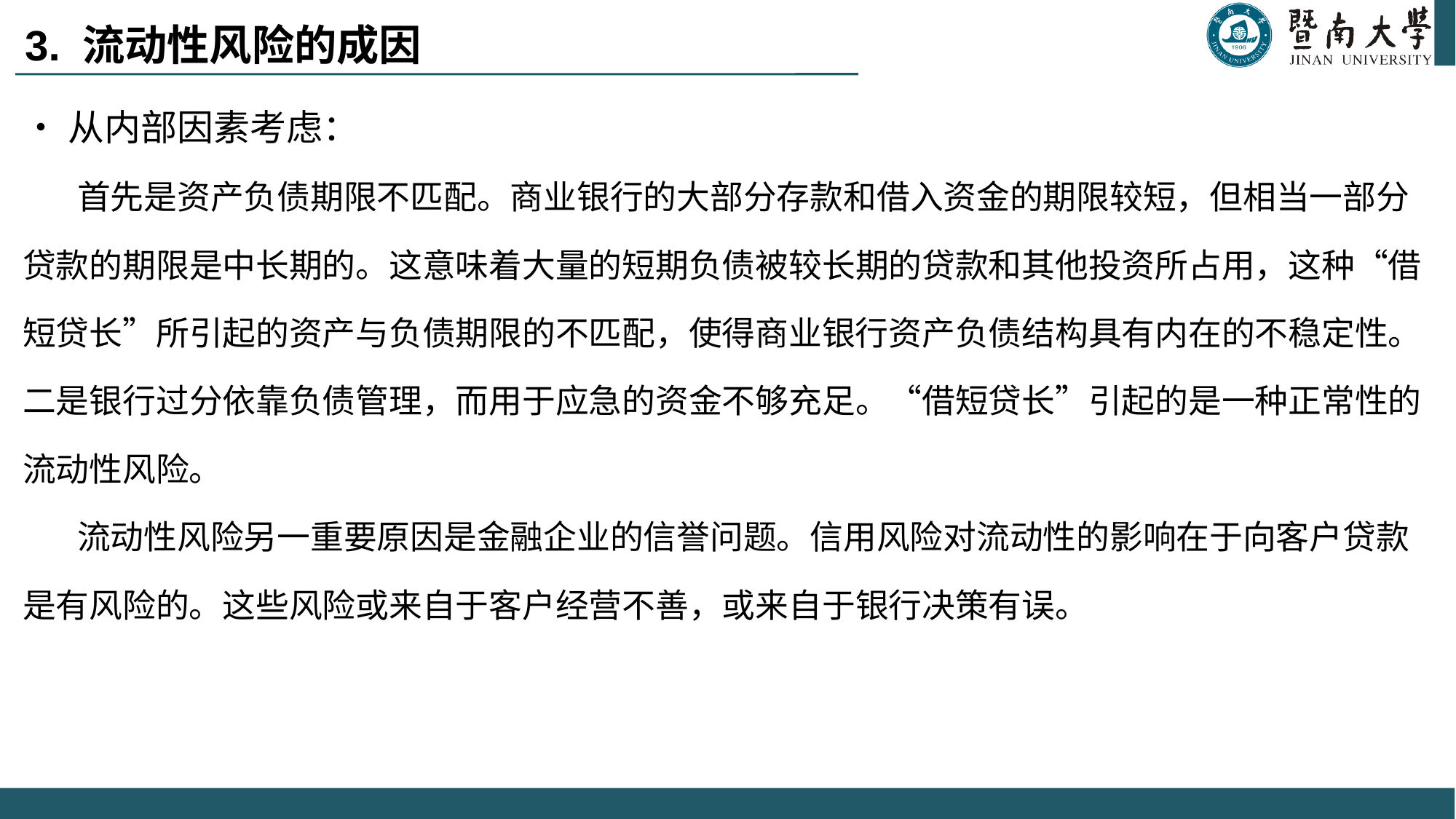

# 3. 流动性风险的成因

•从内部因素考虑：
首先是资产负债期限不匹配。商业银行的大部分存款和借入资金的期限较短，但相当一部分贷款的期限是中长期的。这意味着大量的短期负债被较长期的贷款和其他投资所占用，这种“借短贷长”所引起的资产与负债期限的不匹配，使得商业银行资产负债结构具有内在的不稳定性。二是银行过分依靠负债管理，而用于应急的资金不够充足。“借短贷长”引起的是一种正常性的流动性风险。
流动性风险另一重要原因是金融企业的信誉问题。信用风险对流动性的影响在于向客户贷款是有风险的。这些风险或来自于客户经营不善，或来自于银行决策有误。